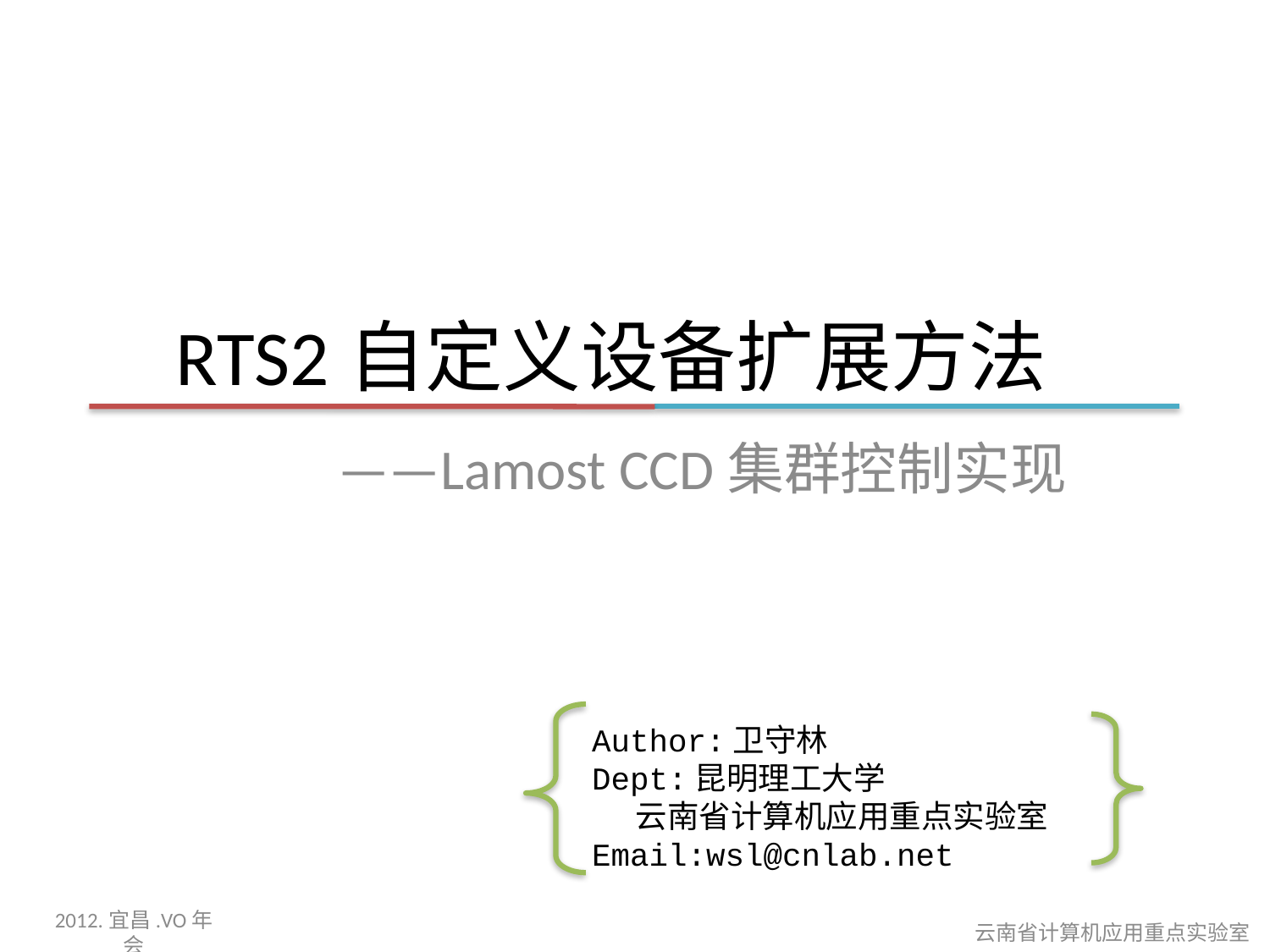

# RTS2自定义设备扩展方法
——Lamost CCD集群控制实现

Author:卫守林
Dept:昆明理工大学
     云南省计算机应用重点实验室
Email:wsl@cnlab.net